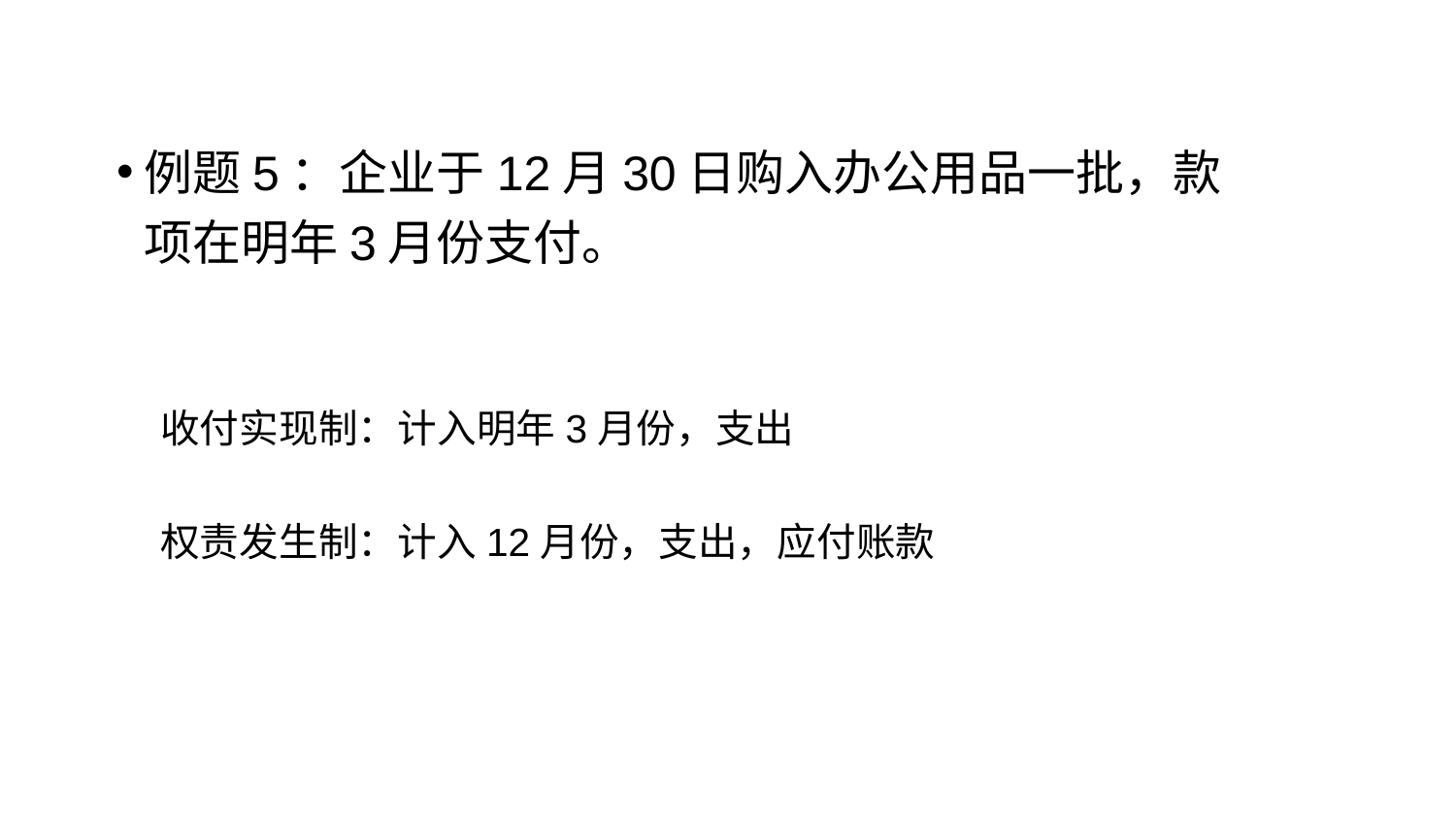

例题5：企业于12月30日购入办公用品一批，款项在明年3月份支付。
收付实现制：计入明年3月份，支出

权责发生制：计入12月份，支出，应付账款